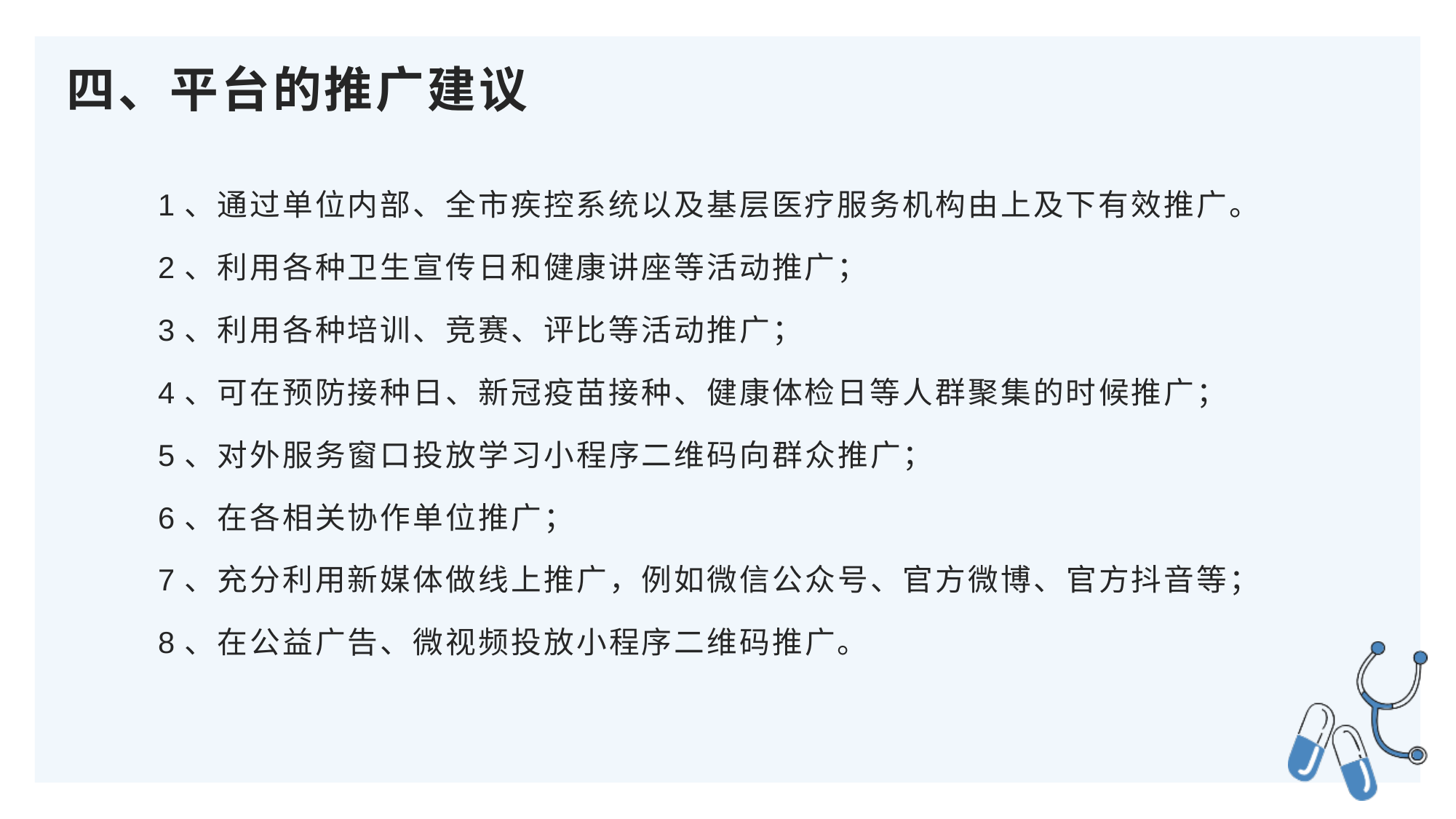

四、平台的推广建议
1、通过单位内部、全市疾控系统以及基层医疗服务机构由上及下有效推广。
2、利用各种卫生宣传日和健康讲座等活动推广；
3、利用各种培训、竞赛、评比等活动推广；
4、可在预防接种日、新冠疫苗接种、健康体检日等人群聚集的时候推广；
5、对外服务窗口投放学习小程序二维码向群众推广；
6、在各相关协作单位推广；
7、充分利用新媒体做线上推广，例如微信公众号、官方微博、官方抖音等；
8、在公益广告、微视频投放小程序二维码推广。